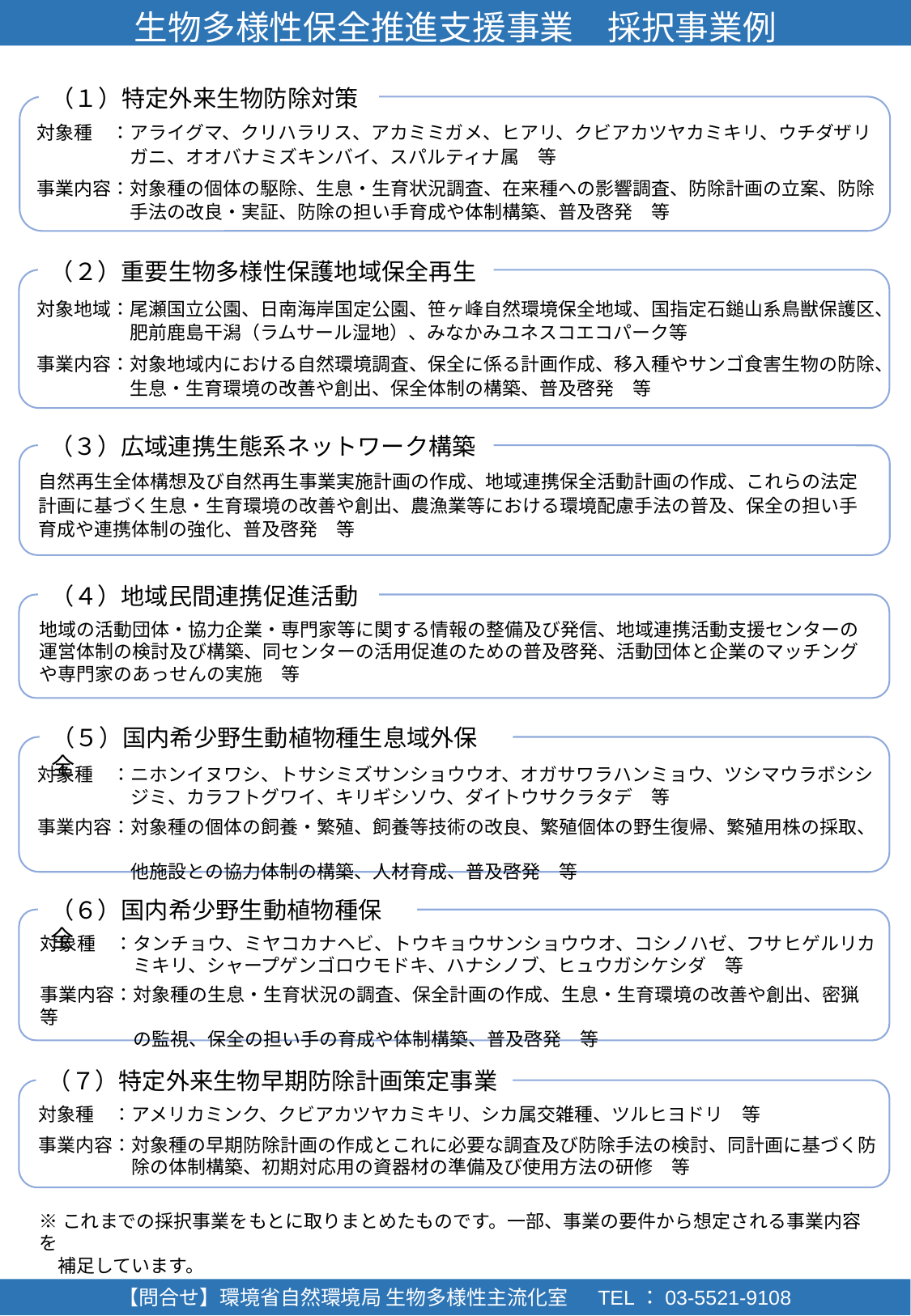

生物多様性保全推進支援事業　採択事業例
（１）特定外来生物防除対策

対象種　：アライグマ、クリハラリス、アカミミガメ、ヒアリ、クビアカツヤカミキリ、ウチダザリ
　　　　　ガニ、オオバナミズキンバイ、スパルティナ属　等

事業内容：対象種の個体の駆除、生息・生育状況調査、在来種への影響調査、防除計画の立案、防除
　　　　　手法の改良・実証、防除の担い手育成や体制構築、普及啓発　等
（２）重要生物多様性保護地域保全再生

対象地域：尾瀬国立公園、日南海岸国定公園、笹ヶ峰自然環境保全地域、国指定石鎚山系鳥獣保護区、
　　　　　肥前鹿島干潟（ラムサール湿地）、みなかみユネスコエコパーク等

事業内容：対象地域内における自然環境調査、保全に係る計画作成、移入種やサンゴ食害生物の防除、
　　　　　生息・生育環境の改善や創出、保全体制の構築、普及啓発　等
（３）広域連携生態系ネットワーク構築

自然再生全体構想及び自然再生事業実施計画の作成、地域連携保全活動計画の作成、これらの法定計画に基づく生息・生育環境の改善や創出、農漁業等における環境配慮手法の普及、保全の担い手育成や連携体制の強化、普及啓発　等
（４）地域民間連携促進活動

地域の活動団体・協力企業・専門家等に関する情報の整備及び発信、地域連携活動支援センターの運営体制の検討及び構築、同センターの活用促進のための普及啓発、活動団体と企業のマッチングや専門家のあっせんの実施　等
（５）国内希少野生動植物種生息域外保全

対象種　：ニホンイヌワシ、トサシミズサンショウウオ、オガサワラハンミョウ、ツシマウラボシシ
　　　　　ジミ、カラフトグワイ、キリギシソウ、ダイトウサクラタデ　等

事業内容：対象種の個体の飼養・繁殖、飼養等技術の改良、繁殖個体の野生復帰、繁殖用株の採取、
　　　　　他施設との協力体制の構築、人材育成、普及啓発　等
（６）国内希少野生動植物種保全

対象種　：タンチョウ、ミヤコカナヘビ、トウキョウサンショウウオ、コシノハゼ、フサヒゲルリカ
　　　　　ミキリ、シャープゲンゴロウモドキ、ハナシノブ、ヒュウガシケシダ　等

事業内容：対象種の生息・生育状況の調査、保全計画の作成、生息・生育環境の改善や創出、密猟等
　　　　　の監視、保全の担い手の育成や体制構築、普及啓発　等
（７）特定外来生物早期防除計画策定事業

対象種　：アメリカミンク、クビアカツヤカミキリ、シカ属交雑種、ツルヒヨドリ　等

事業内容：対象種の早期防除計画の作成とこれに必要な調査及び防除手法の検討、同計画に基づく防
　　　　　除の体制構築、初期対応用の資器材の準備及び使用方法の研修　等
※これまでの採択事業をもとに取りまとめたものです。一部、事業の要件から想定される事業内容を
　補足しています。
【問合せ】環境省自然環境局 生物多様性主流化室 　TEL：03-5521-9108